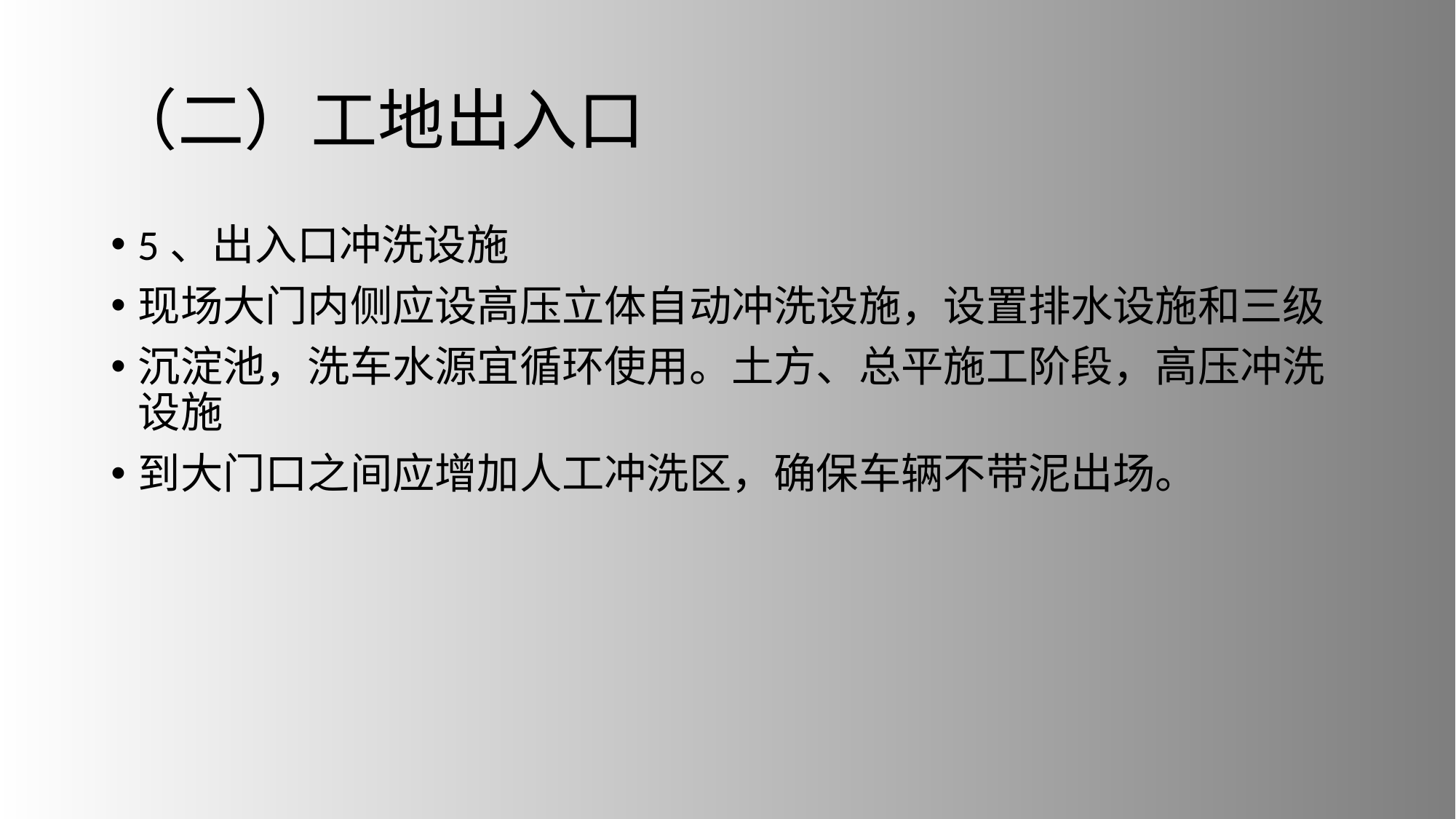

# （二）工地出入口
5、出入口冲洗设施
现场大门内侧应设高压立体自动冲洗设施，设置排水设施和三级
沉淀池，洗车水源宜循环使用。土方、总平施工阶段，高压冲洗设施
到大门口之间应增加人工冲洗区，确保车辆不带泥出场。